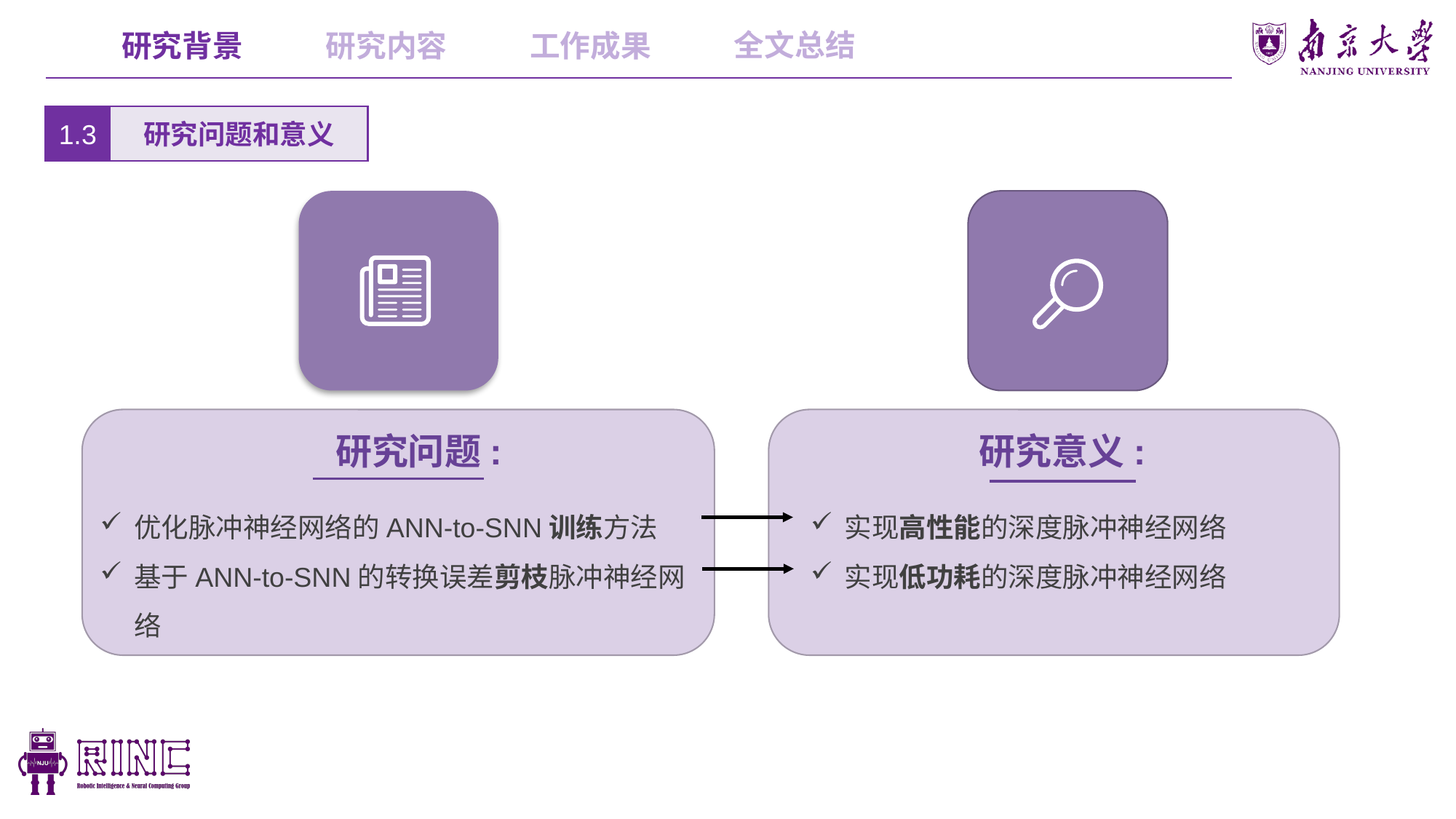

全文总结
研究内容
工作成果
研究背景
1.3
研究问题和意义

研究问题:
优化脉冲神经网络的ANN-to-SNN训练方法
基于ANN-to-SNN的转换误差剪枝脉冲神经网络
研究意义:
实现高性能的深度脉冲神经网络
实现低功耗的深度脉冲神经网络